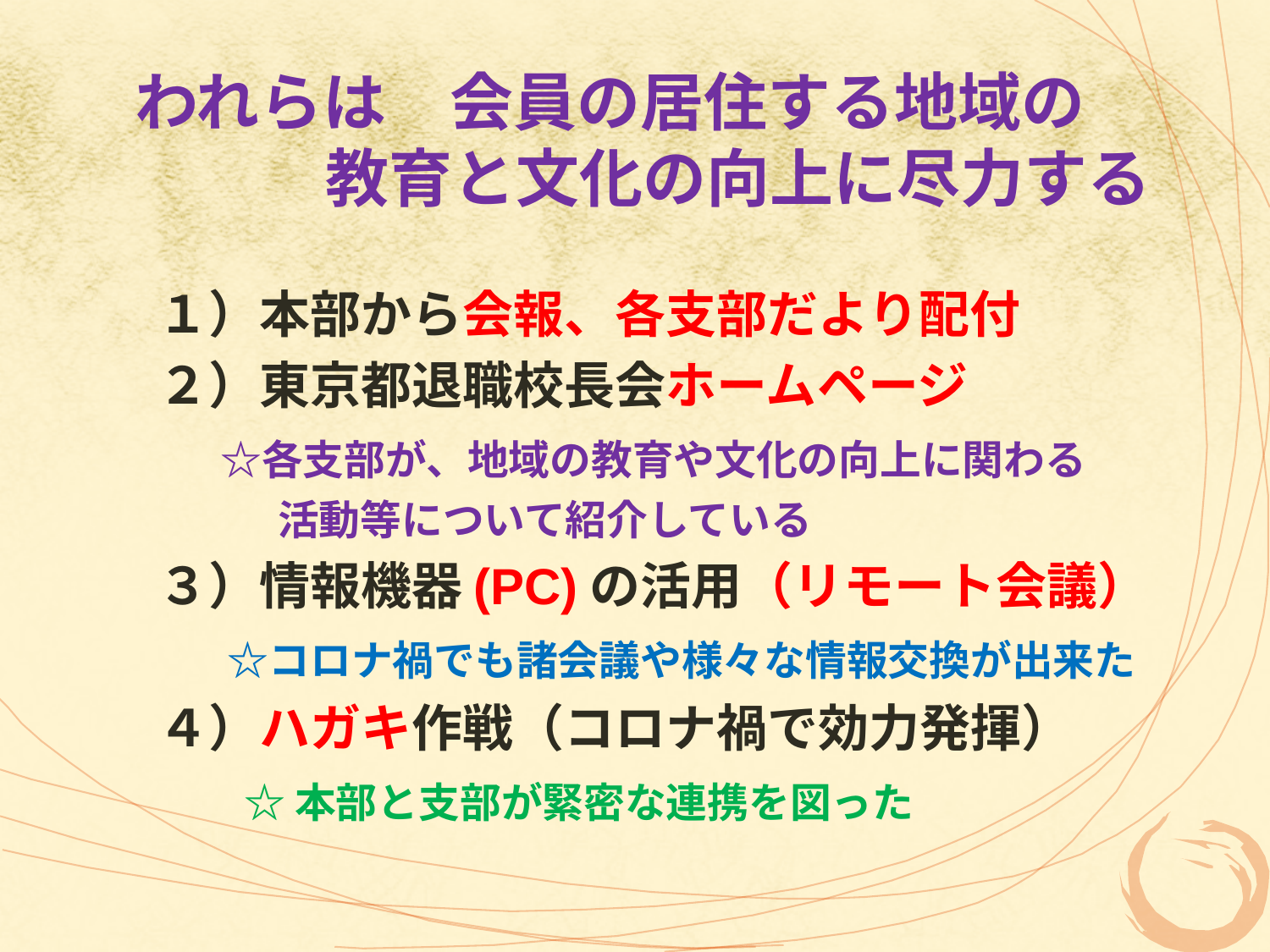

# われらは　会員の居住する地域の 　　　　教育と文化の向上に尽力する
　１）本部から会報、各支部だより配付
　２）東京都退職校長会ホームページ
　　 ☆各支部が、地域の教育や文化の向上に関わる
　　　     活動等について紹介している
　３）情報機器(PC)の活用（リモート会議）
　　  ☆コロナ禍でも諸会議や様々な情報交換が出来た
　４）ハガキ作戦（コロナ禍で効力発揮）
            ☆本部と支部が緊密な連携を図った